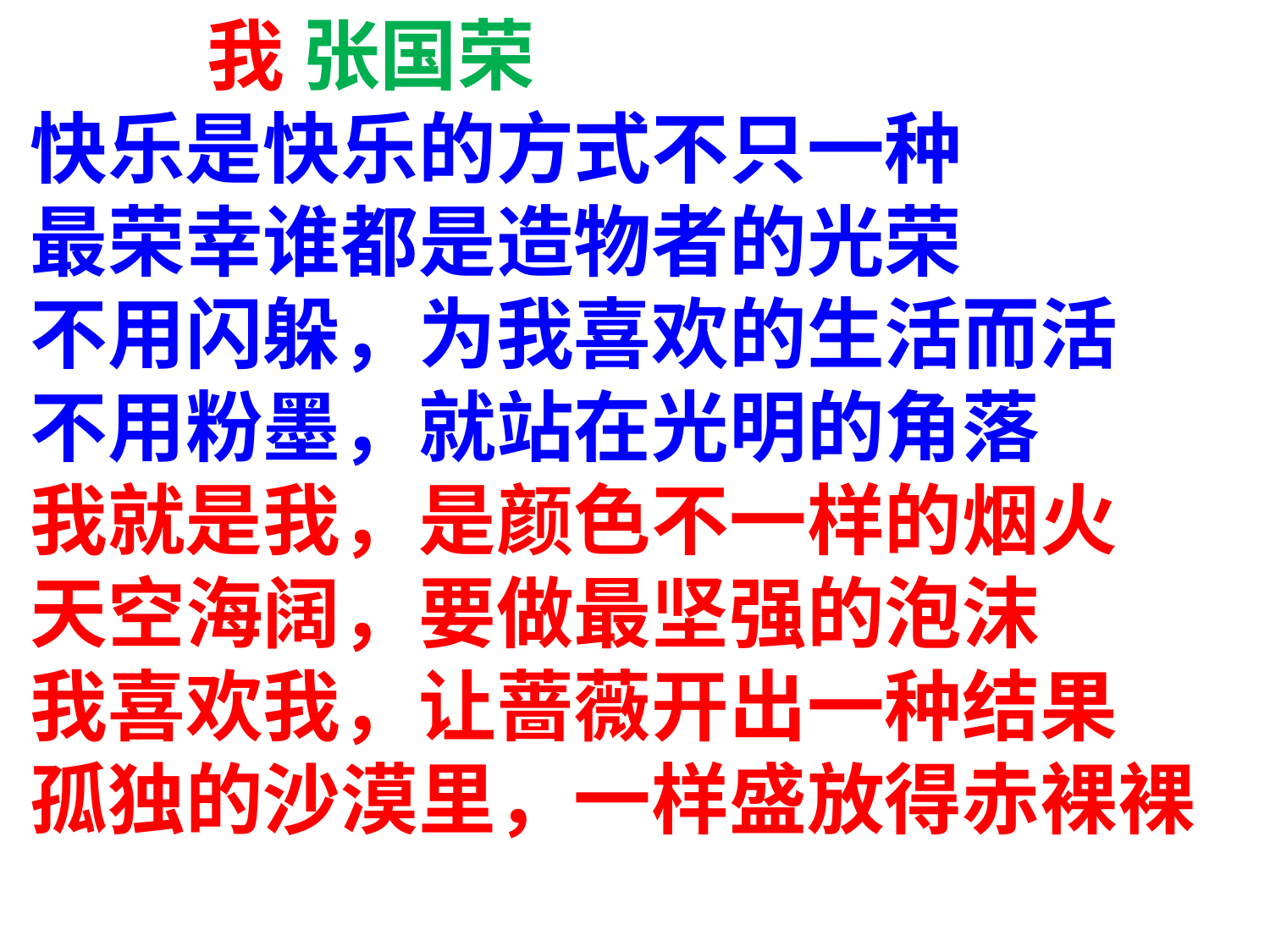

我 张国荣
 快乐是快乐的方式不只一种
 最荣幸谁都是造物者的光荣
 不用闪躲，为我喜欢的生活而活
 不用粉墨，就站在光明的角落
 我就是我，是颜色不一样的烟火
 天空海阔，要做最坚强的泡沫
 我喜欢我，让蔷薇开出一种结果
 孤独的沙漠里，一样盛放得赤裸裸